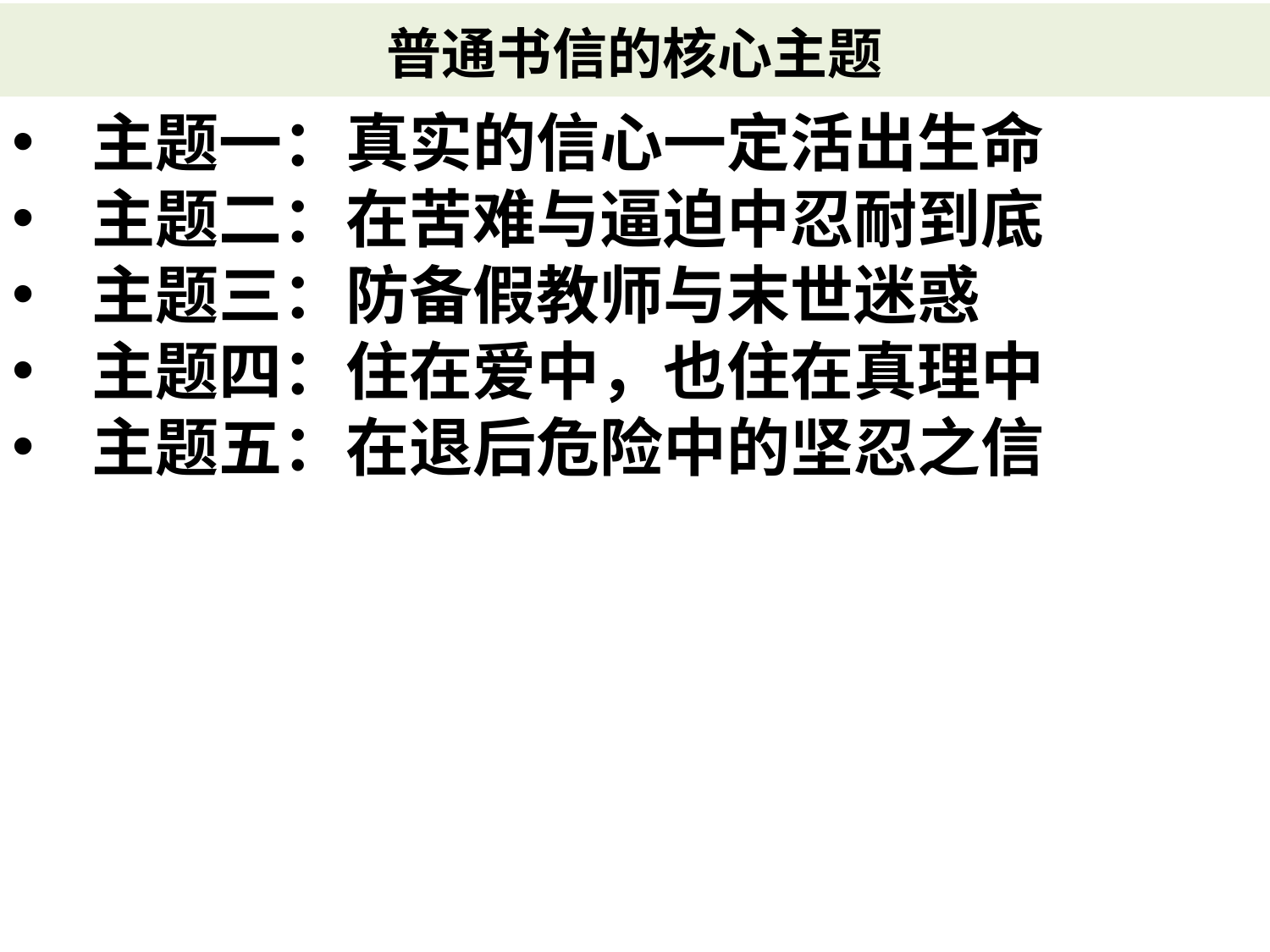

# 普通书信的核心主题
主题一：真实的信心一定活出生命
主题二：在苦难与逼迫中忍耐到底
主题三：防备假教师与末世迷惑
主题四：住在爱中，也住在真理中
主题五：在退后危险中的坚忍之信